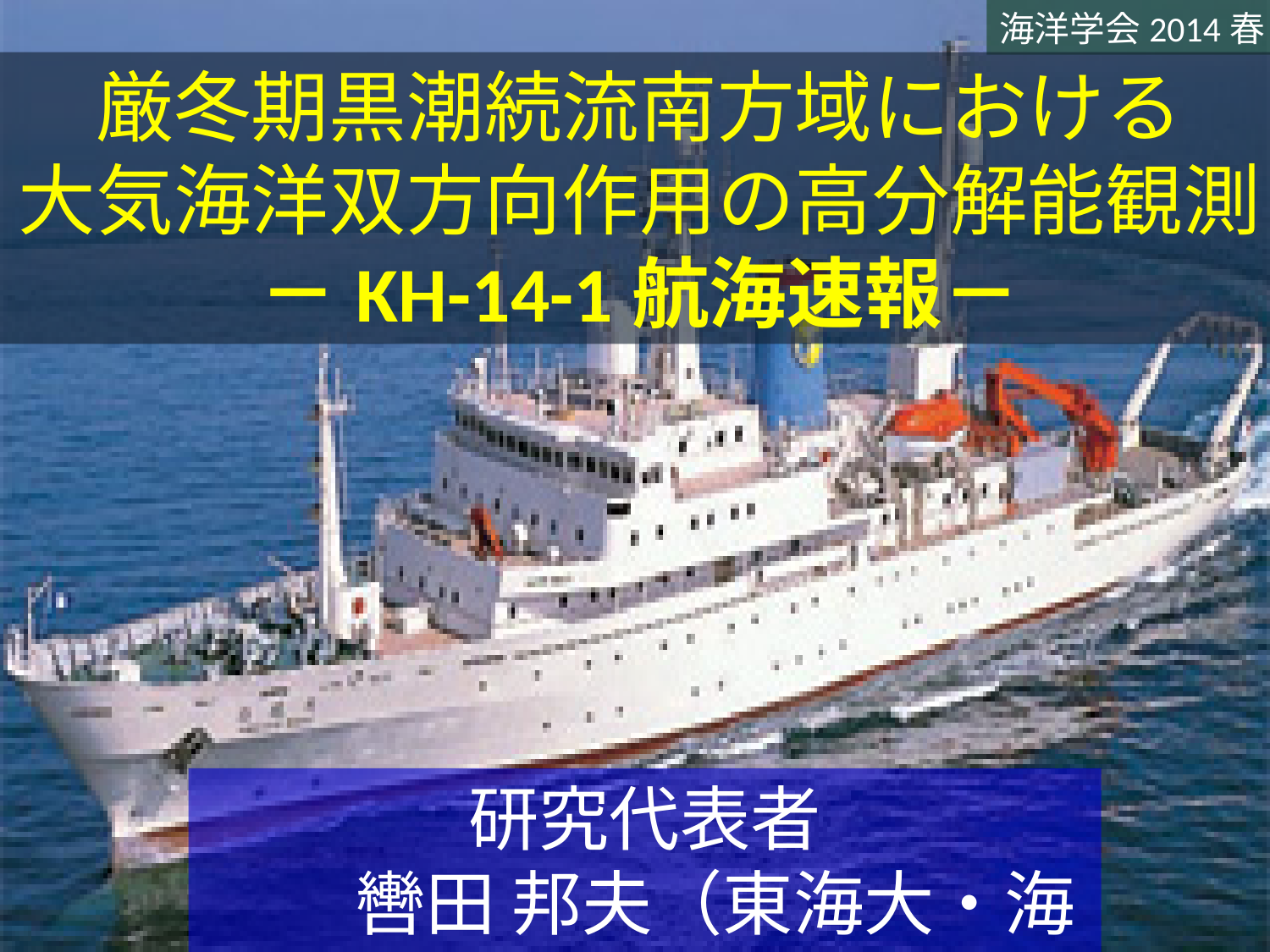

海洋学会2014春
厳冬期黒潮続流南方域における
大気海洋双方向作用の高分解能観測
－KH-14-1航海速報－
研究代表者
　　轡田 邦夫（東海大・海洋）